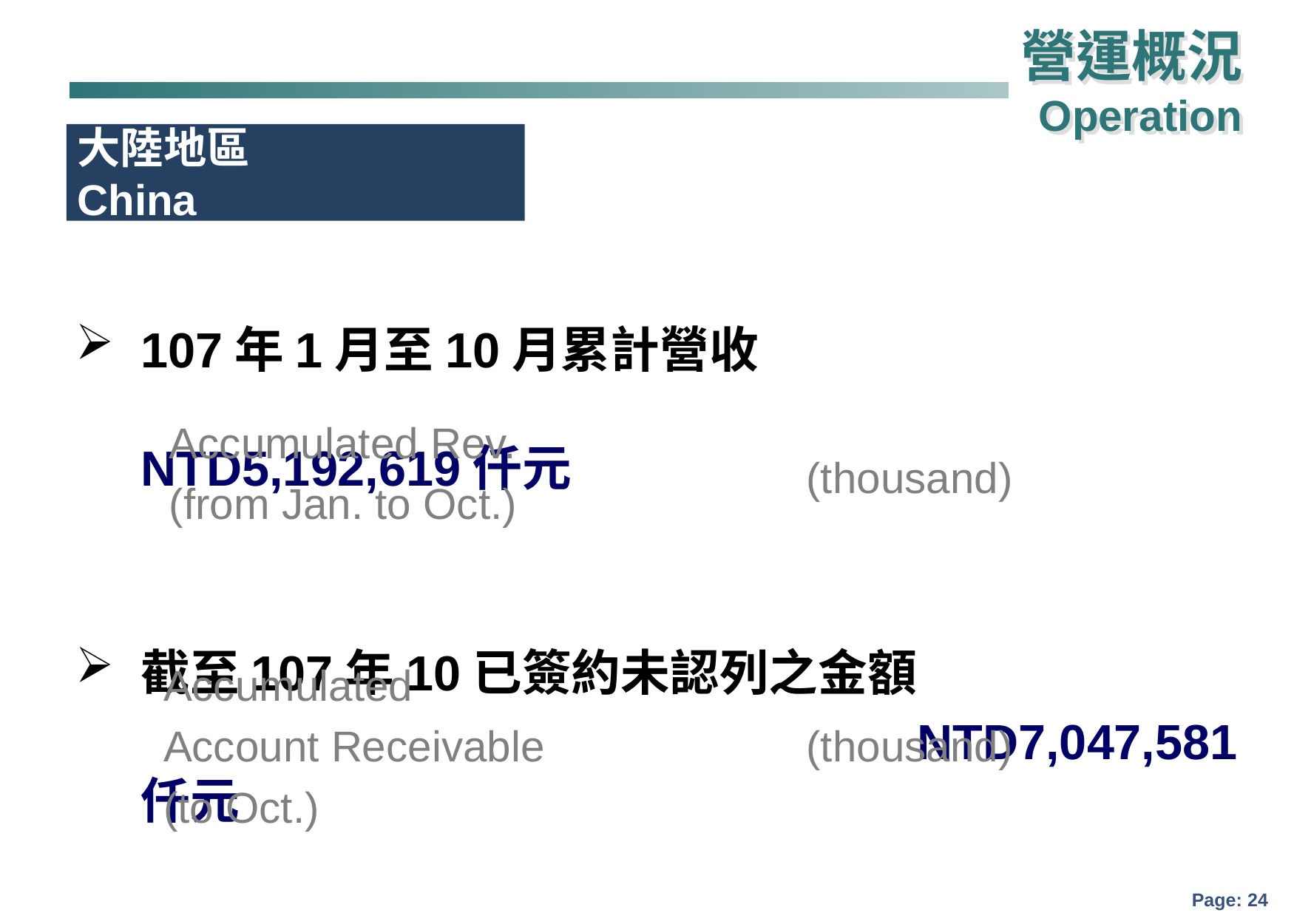

營運概況
Operation

大陸地區
China

107年1月至10月累計營收                                    								NTD5,192,619仟元

截至107年10已簽約未認列之金額
								NTD7,047,581仟元

Accumulated Rev.
(from Jan. to Oct.)
(thousand)
Accumulated
Account Receivable
(to Oct.)
(thousand)
Page: 24